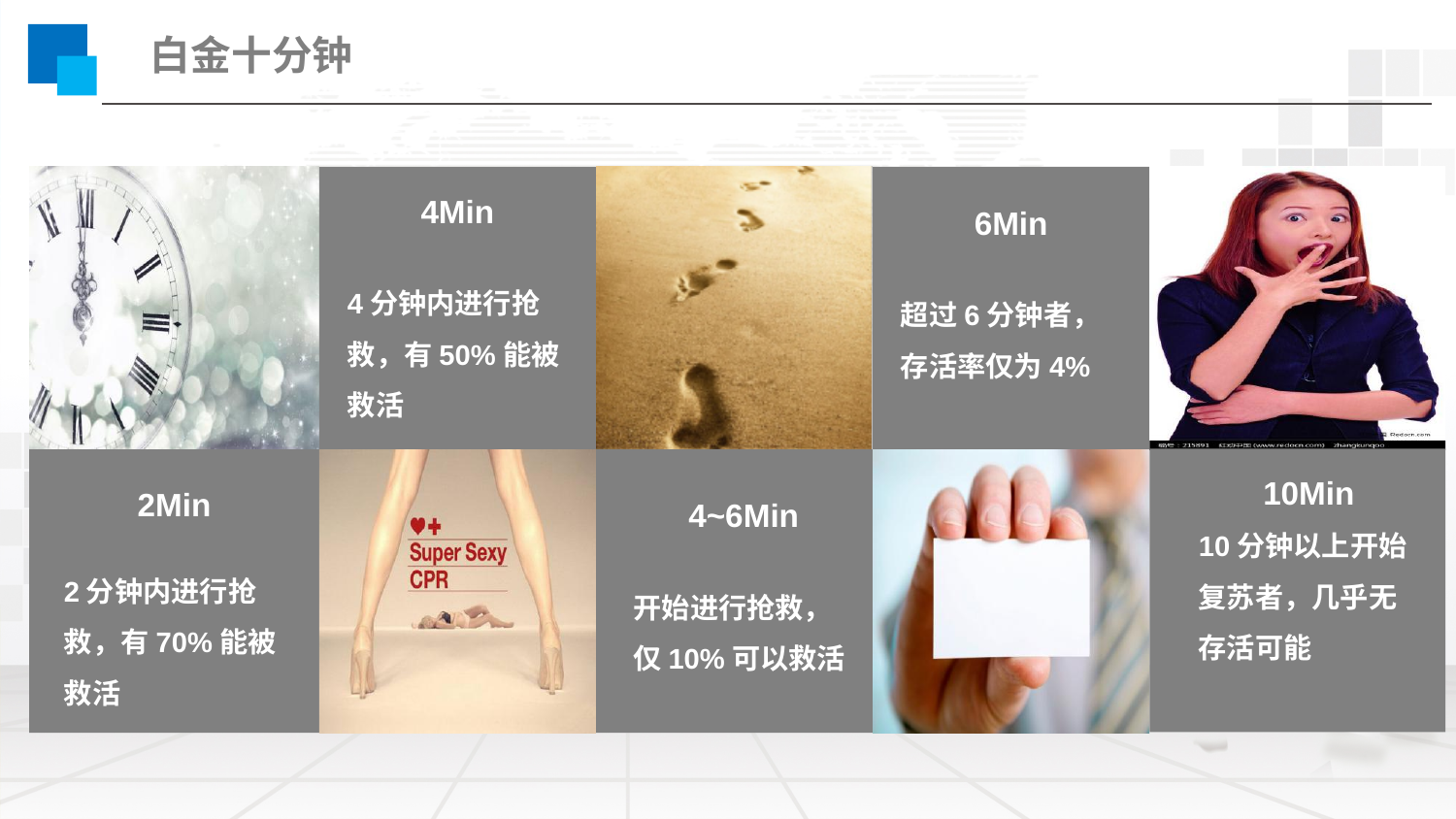

白金十分钟

4Min

4分钟内进行抢救，有50%能被救活
6Min

超过6分钟者，存活率仅为4%

10Min
10分钟以上开始复苏者，几乎无存活可能
2Min

2分钟内进行抢救，有70%能被救活

4~6Min

开始进行抢救，仅10%可以救活